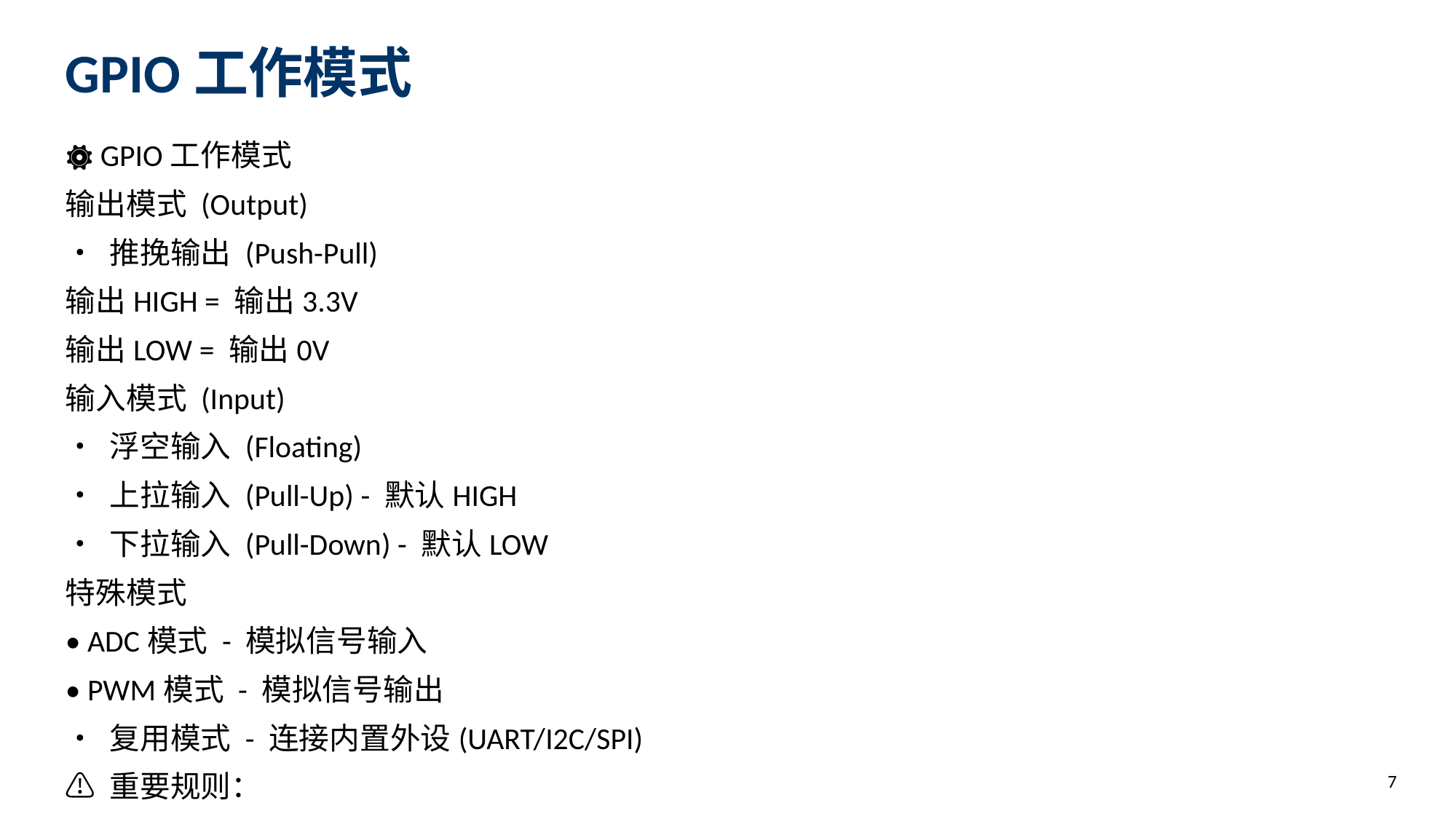

GPIO工作模式
⚙️ GPIO工作模式
输出模式 (Output)
• 推挽输出 (Push-Pull)
输出HIGH = 输出3.3V
输出LOW = 输出0V
输入模式 (Input)
• 浮空输入 (Floating)
• 上拉输入 (Pull-Up) - 默认HIGH
• 下拉输入 (Pull-Down) - 默认LOW
特殊模式
• ADC模式 - 模拟信号输入
• PWM模式 - 模拟信号输出
• 复用模式 - 连接内置外设(UART/I2C/SPI)
⚠️ 重要规则：
1. GPIO输出电流有限（约40mA），不能直接驱动大电流
设备（如电机），需要驱动电路
2. 输入电压不能超过3.3V，否则会损坏芯片
3. 某些引脚有特殊功能（下载、串口），使用前查手册
7